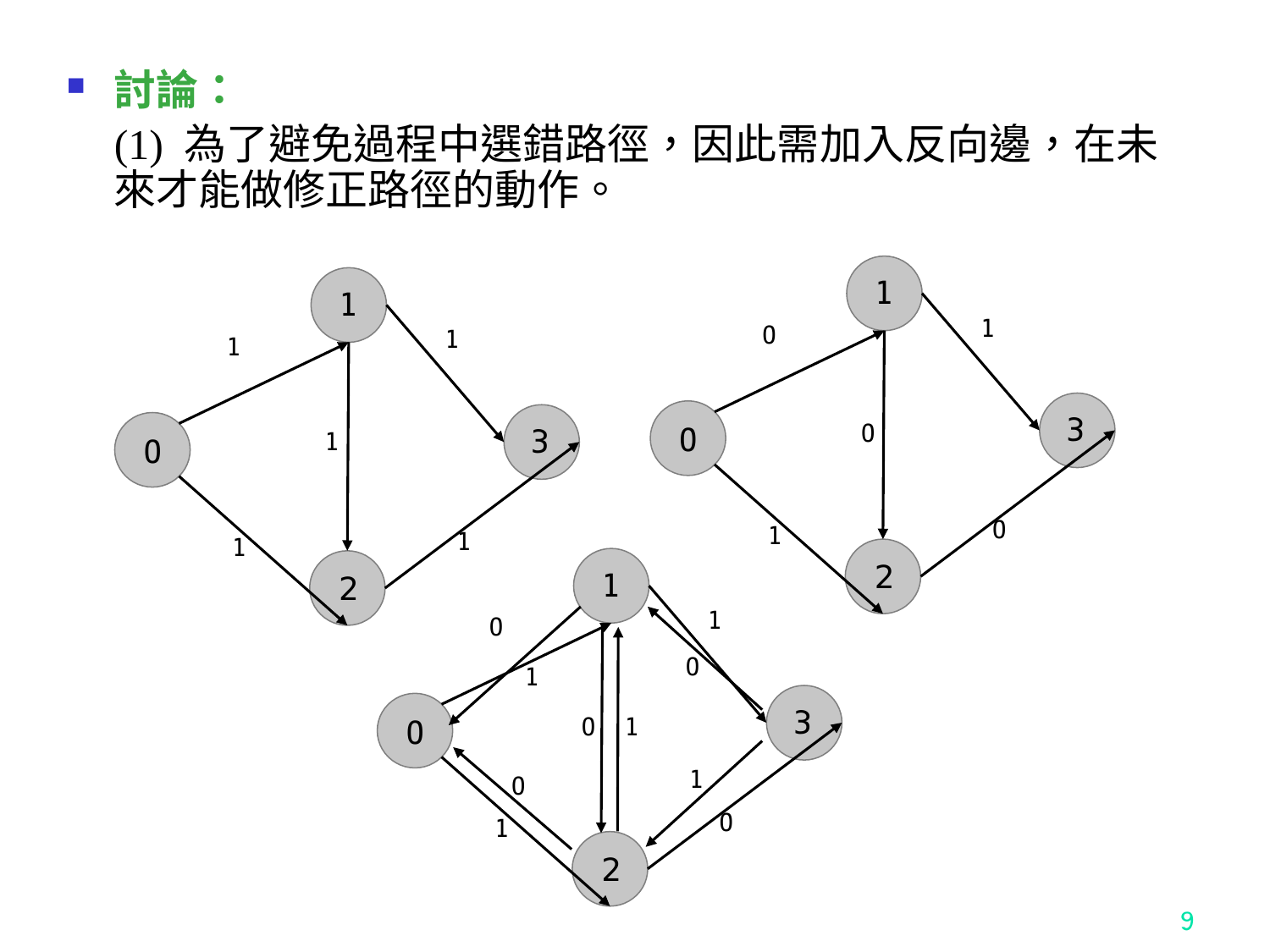

討論：
	(1) 為了避免過程中選錯路徑，因此需加入反向邊，在未來才能做修正路徑的動作。

1
1
0

3
0
0
0
1

2

1
1
1

3
1
0
1
1

2

1
1
0
0
1

3
1
0
0
1
0
0
1

2
9